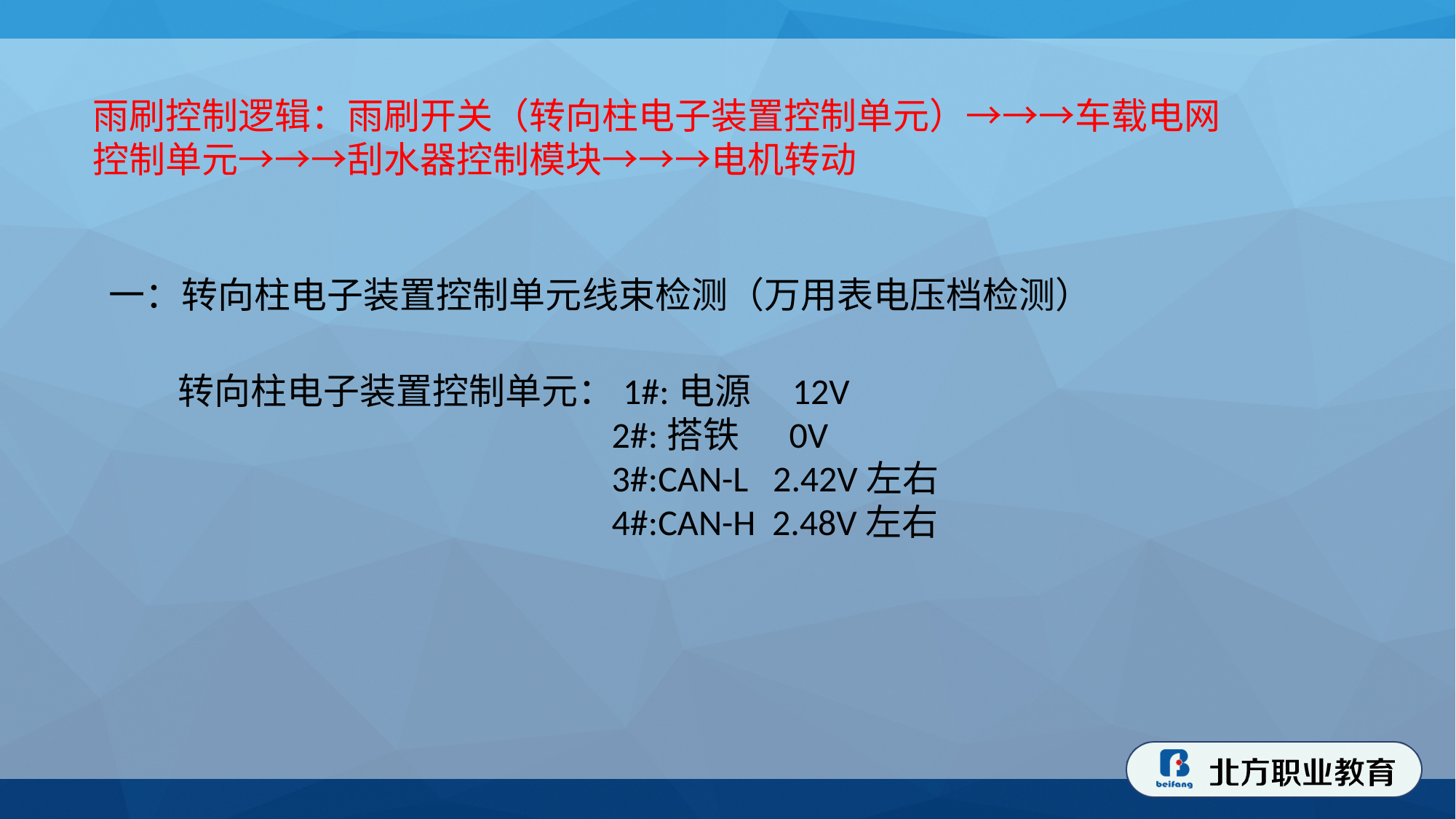

雨刷控制逻辑：雨刷开关（转向柱电子装置控制单元）→→→车载电网控制单元→→→刮水器控制模块→→→电机转动

一：转向柱电子装置控制单元线束检测（万用表电压档检测）
转向柱电子装置控制单元：1#:电源    12V
                                                     2#:搭铁     0V
                                                     3#:CAN-L   2.42V左右
                                                     4#:CAN-H  2.48V左右